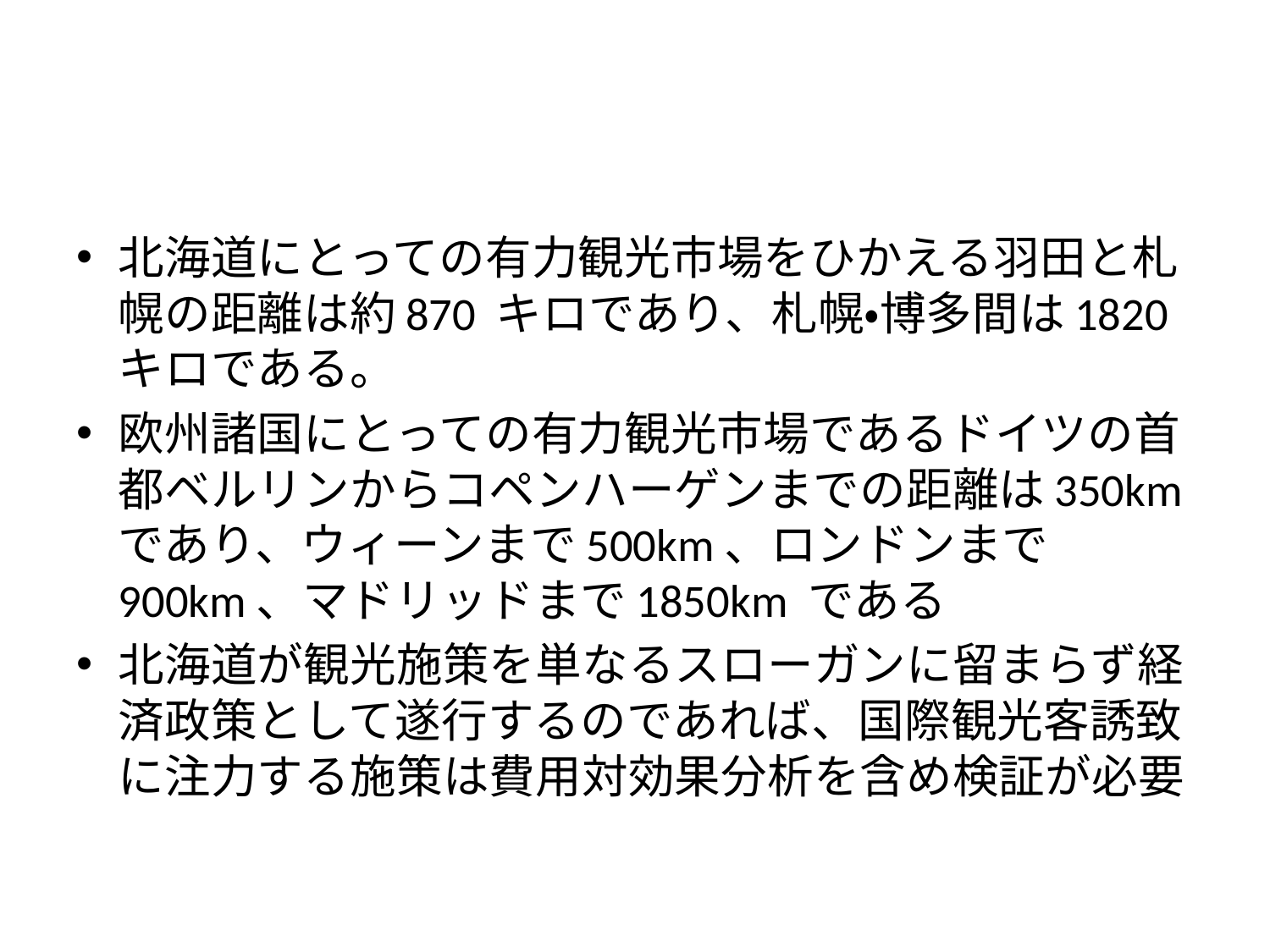

#
北海道にとっての有力観光市場をひかえる羽田と札幌の距離は約870 キロであり、札幌・博多間は1820 キロである。
欧州諸国にとっての有力観光市場であるドイツの首都ベルリンからコペンハーゲンまでの距離は350km であり、ウィーンまで500km、ロンドンまで900km、マドリッドまで1850km である
北海道が観光施策を単なるスローガンに留まらず経済政策として遂行するのであれば、国際観光客誘致に注力する施策は費用対効果分析を含め検証が必要